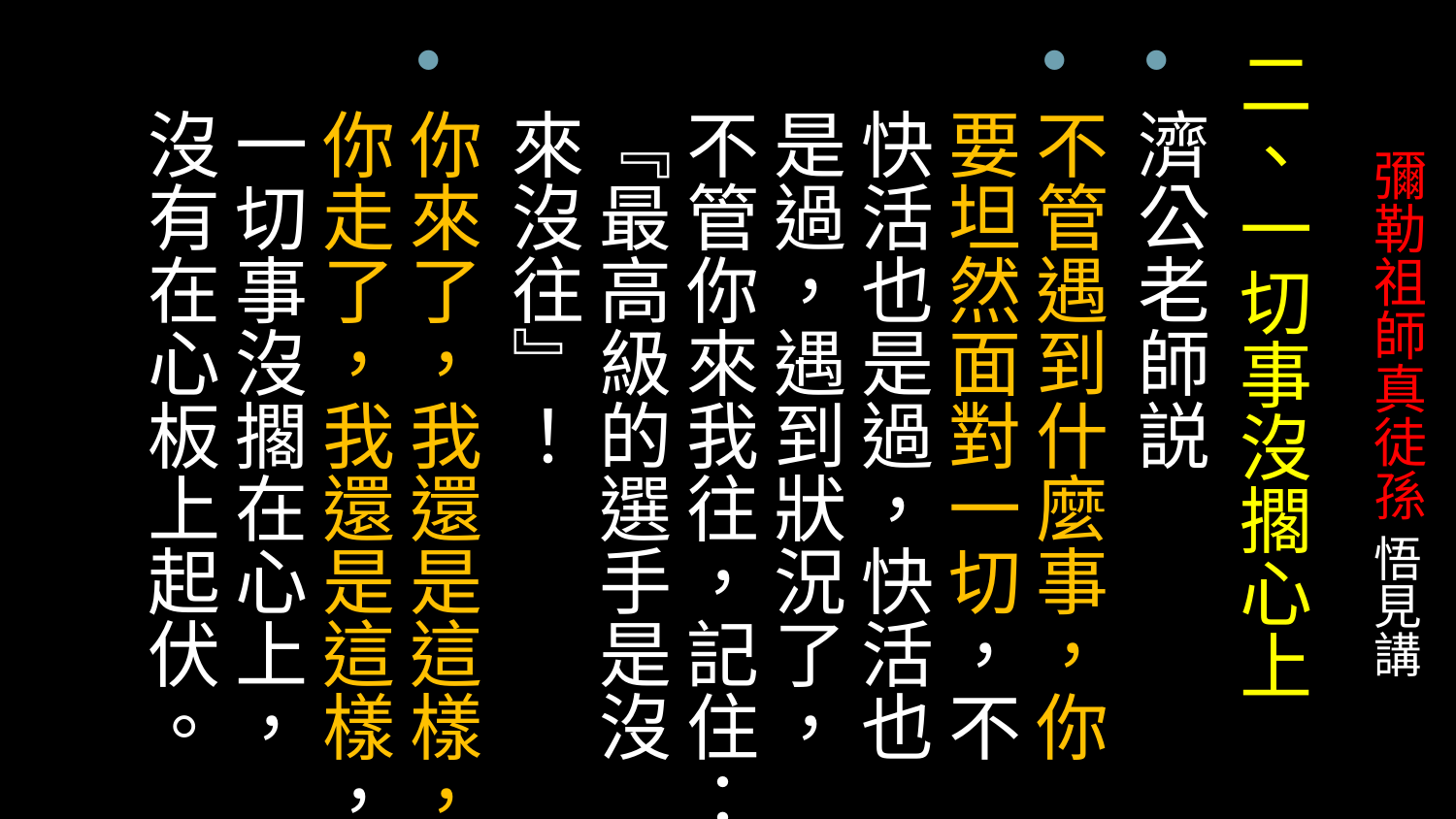

二、一切事沒擱心上
濟公老師説
不管遇到什麼事，你要坦然面對一切，不快活也是過，快活也是過，遇到狀況了，不管你來我往，記住：『最高級的選手是沒來沒往』！
你來了，我還是這樣，你走了，我還是這樣，一切事沒擱在心上，沒有在心板上起伏。

# 彌勒祖師真徒孫 悟見講